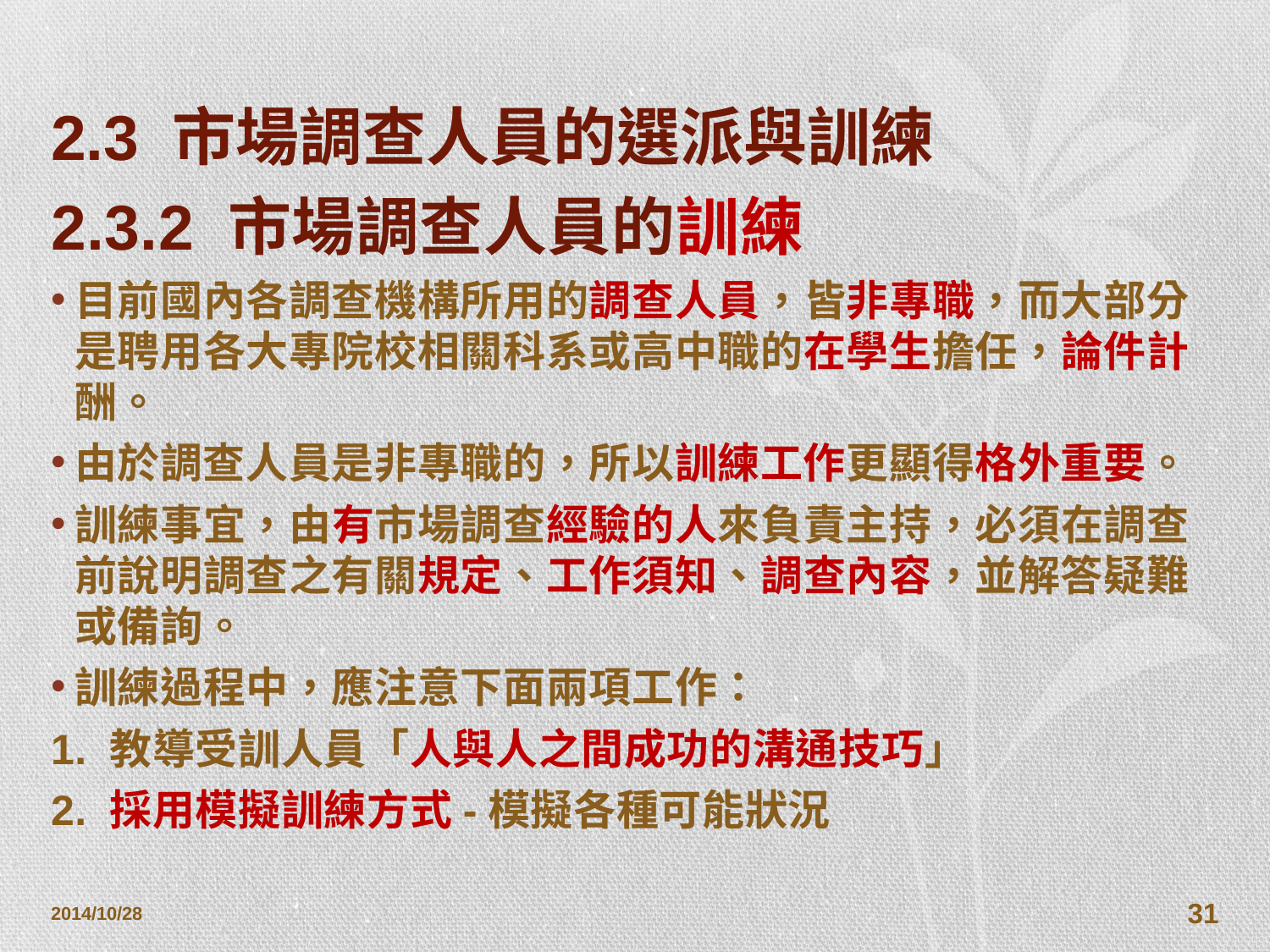

# 2.3 市場調查人員的選派與訓練
2.3.2 市場調查人員的訓練
目前國內各調查機構所用的調查人員，皆非專職，而大部分是聘用各大專院校相關科系或高中職的在學生擔任，論件計酬。
由於調查人員是非專職的，所以訓練工作更顯得格外重要。
訓練事宜，由有市場調查經驗的人來負責主持，必須在調查前說明調查之有關規定、工作須知、調查內容，並解答疑難或備詢。
訓練過程中，應注意下面兩項工作：
1. 教導受訓人員「人與人之間成功的溝通技巧」
2. 採用模擬訓練方式-模擬各種可能狀況
2014/10/28
31